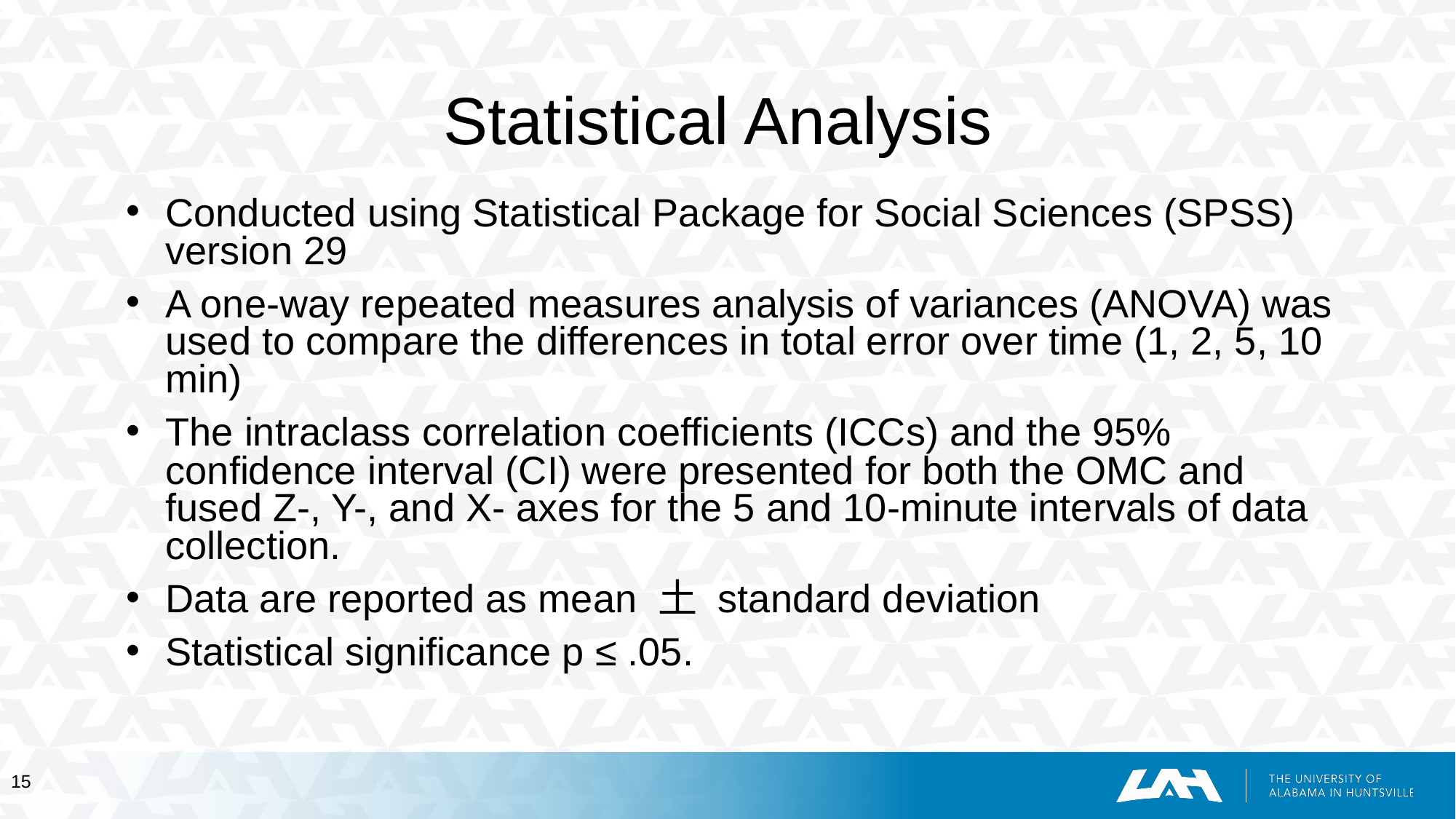

# Statistical Analysis
Conducted using Statistical Package for Social Sciences (SPSS) version 29
A one-way repeated measures analysis of variances (ANOVA) was used to compare the differences in total error over time (1, 2, 5, 10 min)
The intraclass correlation coefficients (ICCs) and the 95% confidence interval (CI) were presented for both the OMC and fused Z-, Y-, and X- axes for the 5 and 10-minute intervals of data collection.
Data are reported as mean 土 standard deviation
Statistical significance p ≤ .05.
15